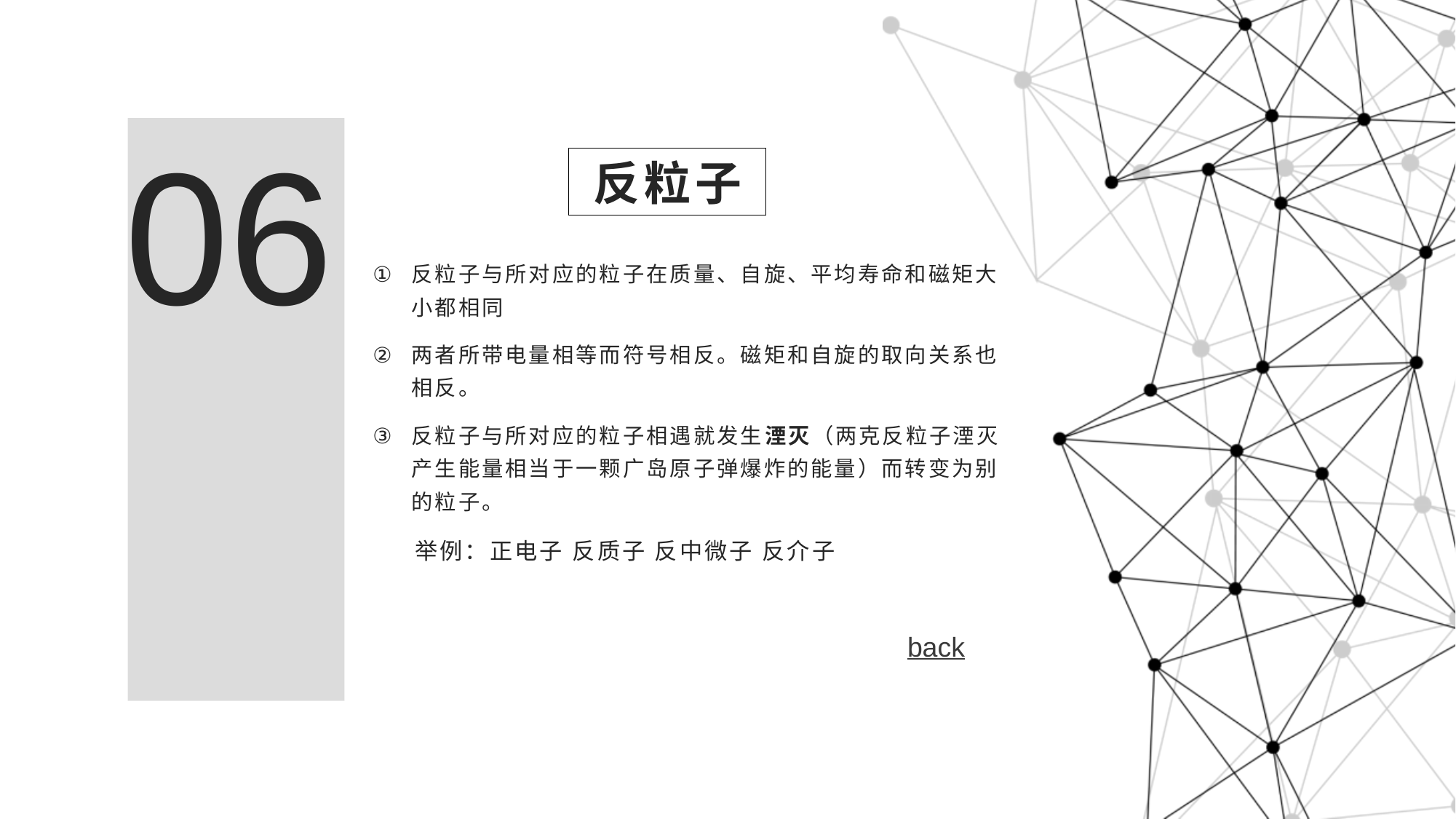

06
# 反粒子
反粒子与所对应的粒子在质量、自旋、平均寿命和磁矩大小都相同
两者所带电量相等而符号相反。磁矩和自旋的取向关系也相反。
反粒子与所对应的粒子相遇就发生湮灭（两克反粒子湮灭产生能量相当于一颗广岛原子弹爆炸的能量）而转变为别的粒子。
     举例：正电子 反质子 反中微子 反介子
back